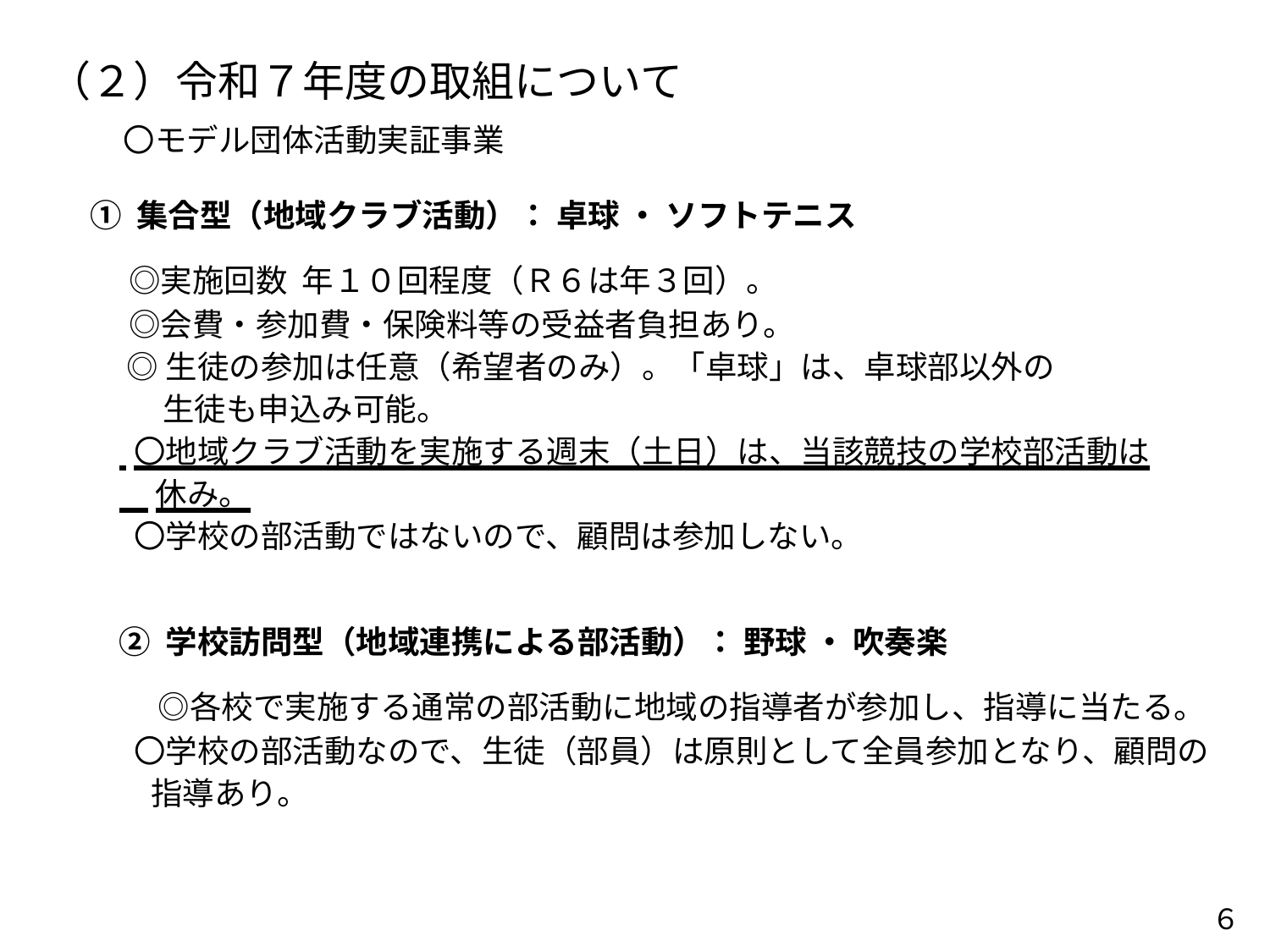

（２）令和７年度の取組について
〇モデル団体活動実証事業

① 集合型（地域クラブ活動）： 卓球 ・ ソフトテニス

　 ◎実施回数  年１０回程度（Ｒ６は年３回）。

　 ◎会費・参加費・保険料等の受益者負担あり。

 ◎生徒の参加は任意（希望者のみ）。「卓球」は、卓球部以外の

     生徒も申込み可能。

 〇地域クラブ活動を実施する週末（土日）は、当該競技の学校部活動は

    休み。

 〇学校の部活動ではないので、顧問は参加しない。

② 学校訪問型（地域連携による部活動）： 野球 ・ 吹奏楽

　 ◎各校で実施する通常の部活動に地域の指導者が参加し、指導に当たる。

 〇学校の部活動なので、生徒（部員）は原則として全員参加となり、顧問の

　指導あり。
６